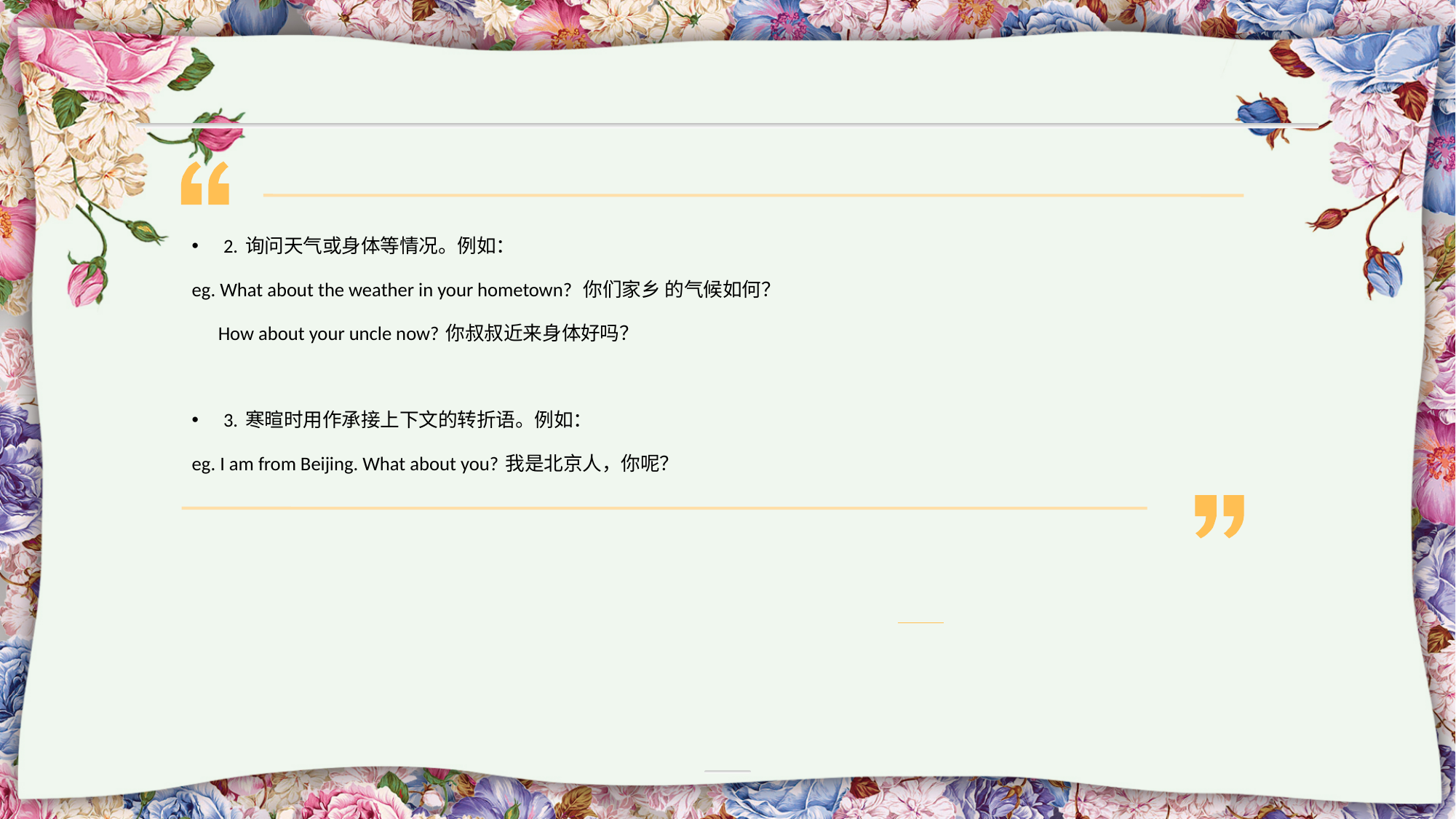

2. 询问天气或身体等情况。例如：
eg. What about the weather in your hometown?  你们家乡 的气候如何？
      How about your uncle now? 你叔叔近来身体好吗？

3. 寒暄时用作承接上下文的转折语。例如：
eg. I am from Beijing. What about you? 我是北京人，你呢？